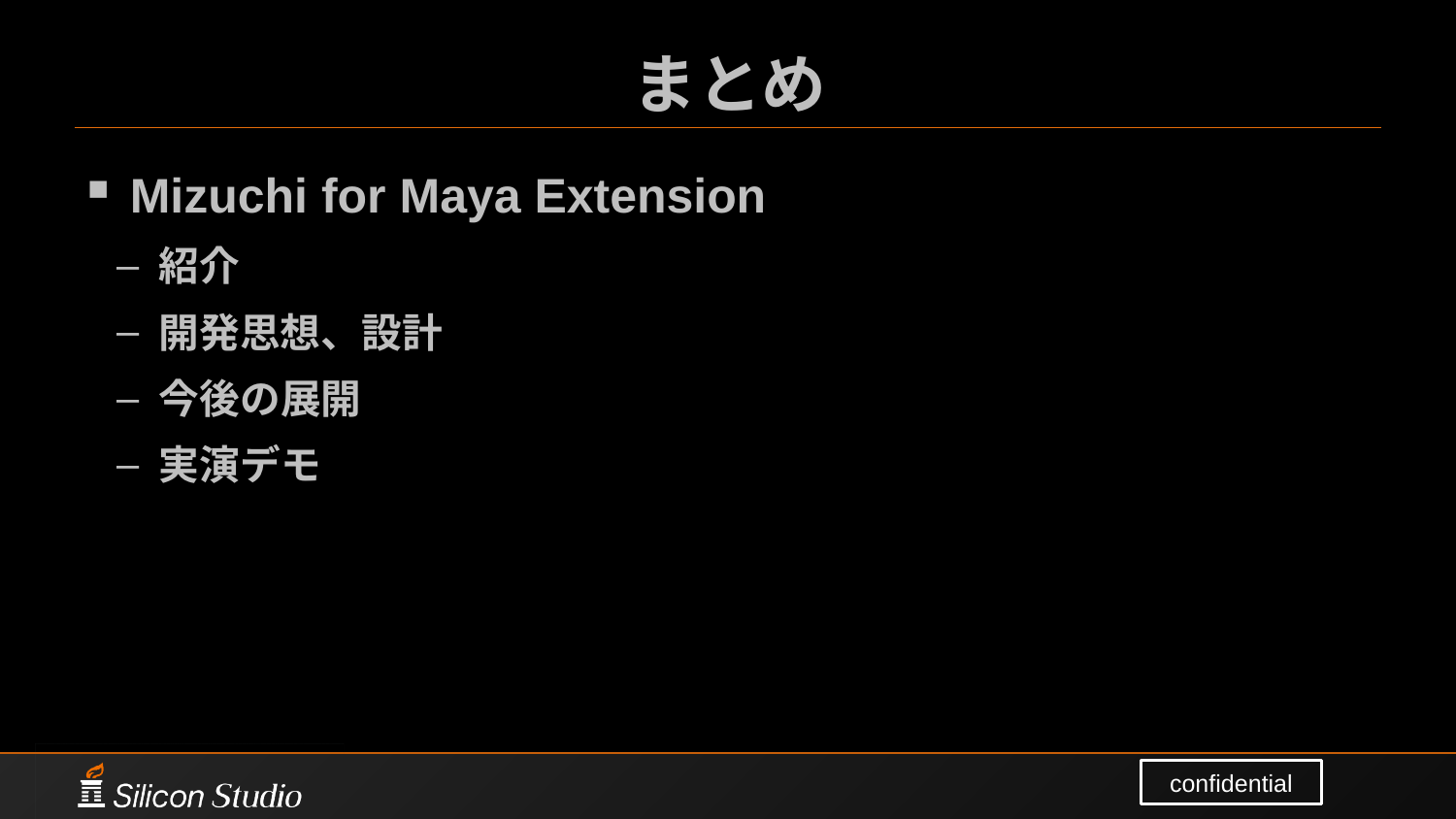

# まとめ
Mizuchi for Maya Extension
紹介
開発思想、設計
今後の展開
実演デモ